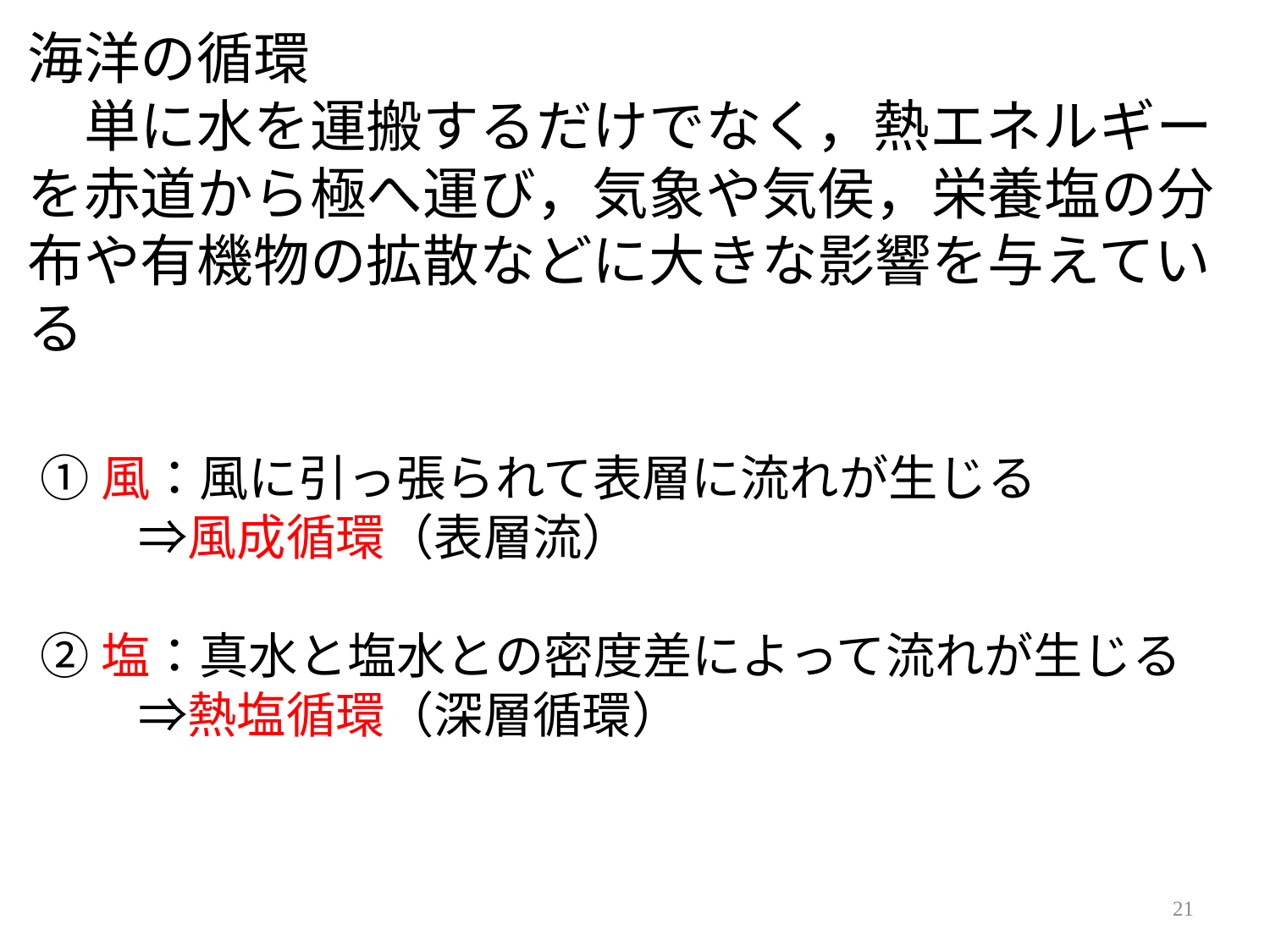

海洋の循環
　単に水を運搬するだけでなく，熱エネルギーを赤道から極へ運び，気象や気侯，栄養塩の分布や有機物の拡散などに大きな影響を与えている
①風：風に引っ張られて表層に流れが生じる
　　⇒風成循環（表層流）

②塩：真水と塩水との密度差によって流れが生じる
　　⇒熱塩循環（深層循環）

21